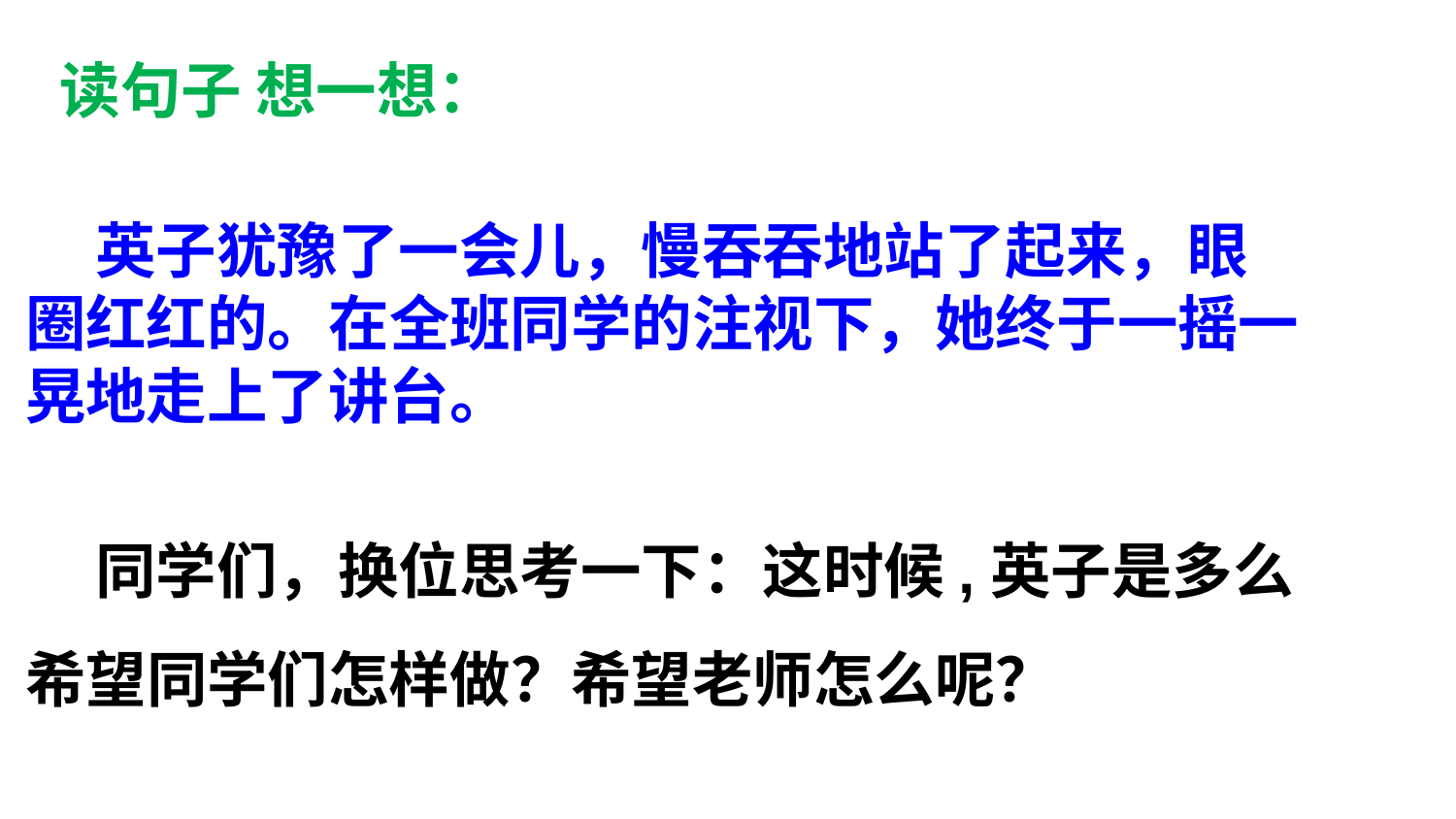

读句子 想一想：

    英子犹豫了一会儿，慢吞吞地站了起来，眼圈红红的。在全班同学的注视下，她终于一摇一晃地走上了讲台。

    同学们，换位思考一下：这时候,英子是多么希望同学们怎样做？希望老师怎么呢？